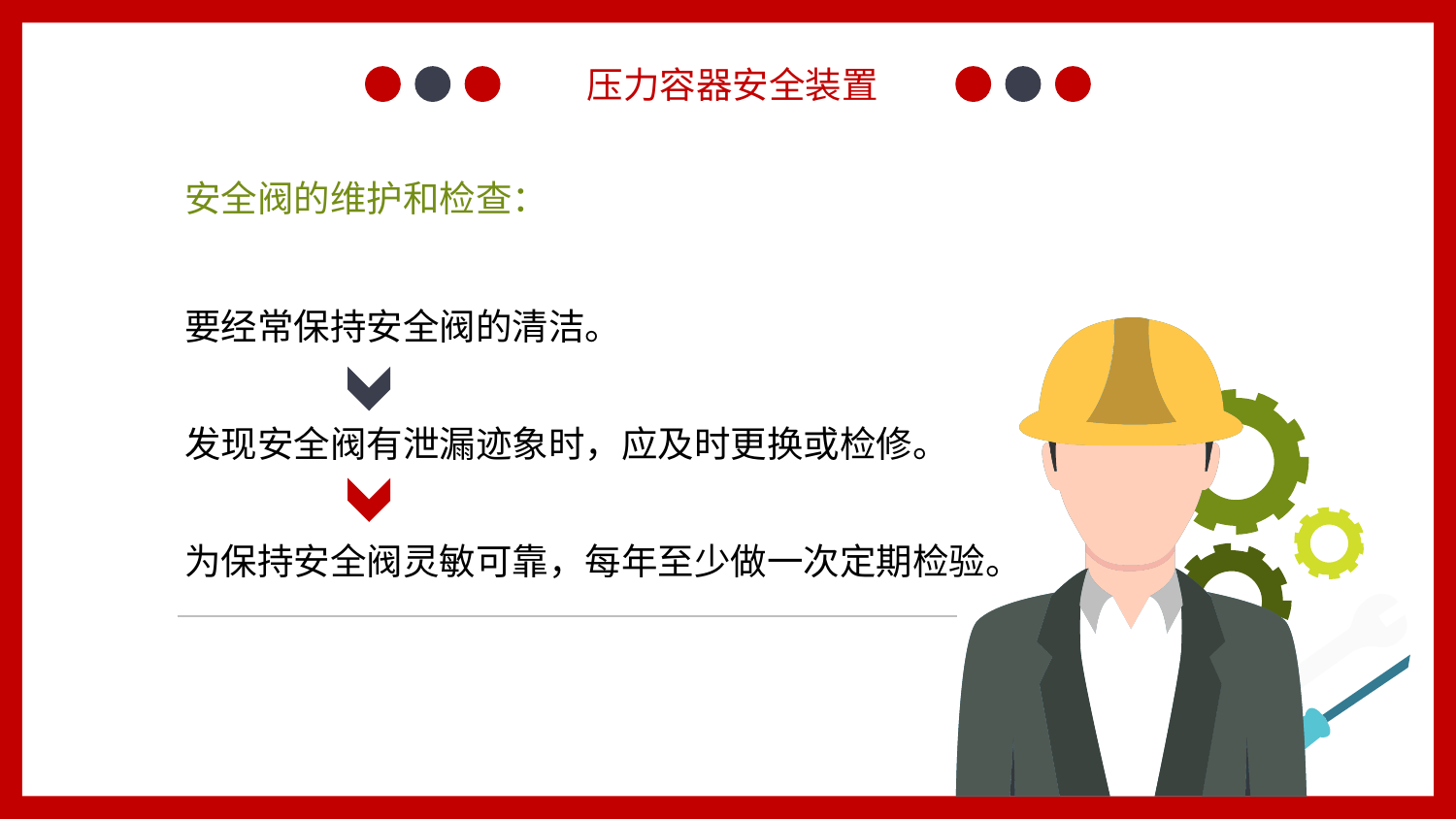

压力容器安全装置

安全阀的维护和检查：
要经常保持安全阀的清洁。

发现安全阀有泄漏迹象时，应及时更换或检修。

为保持安全阀灵敏可靠，每年至少做一次定期检验。